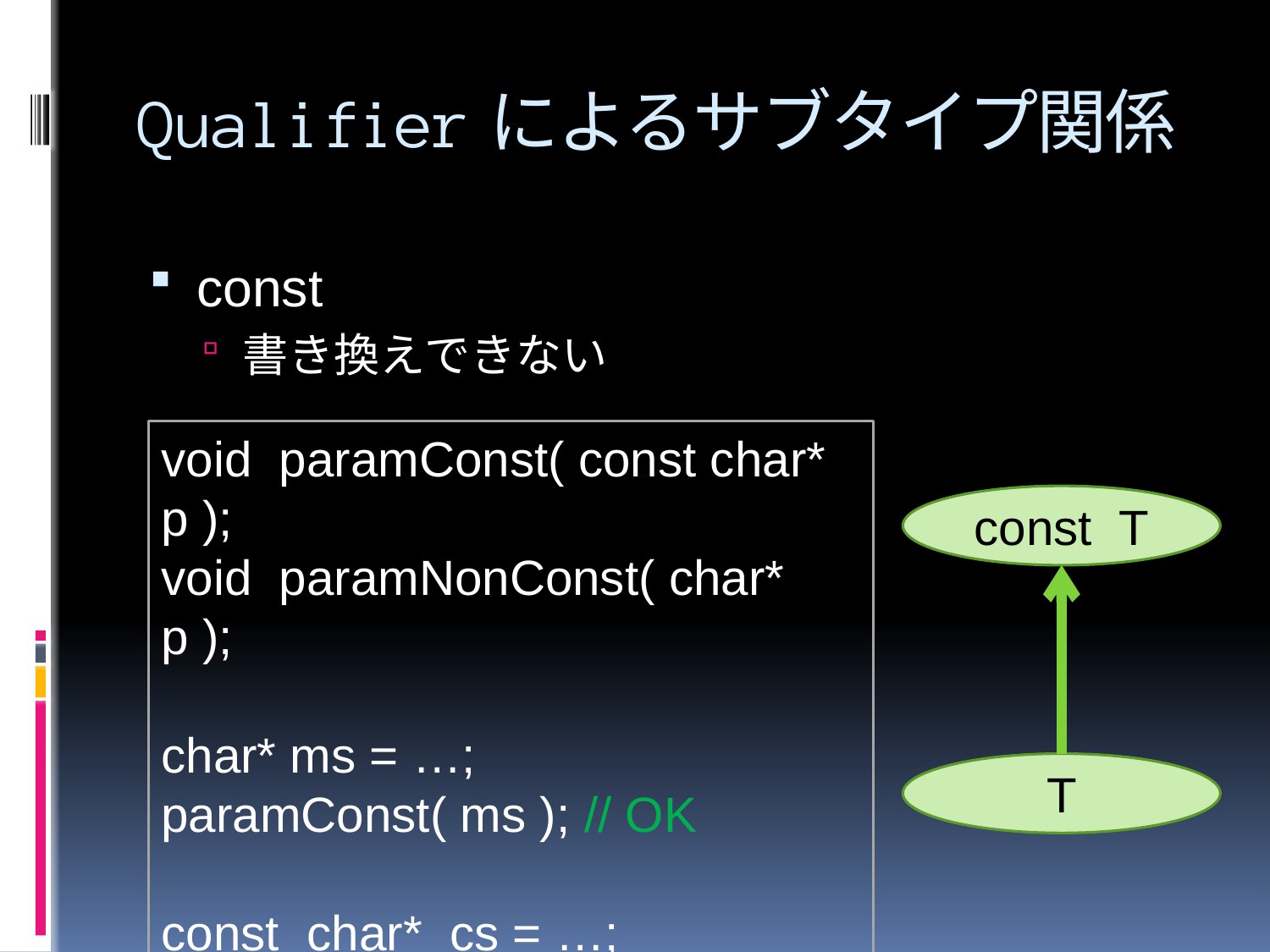

# Qualifierによるサブタイプ関係
const
書き換えできない

void  paramConst( const char* p );
void  paramNonConst( char* p );

char* ms = …;
paramConst( ms ); // OK

const  char*  cs = …;
paramNonConst ( cs ); // エラー
const  T
T